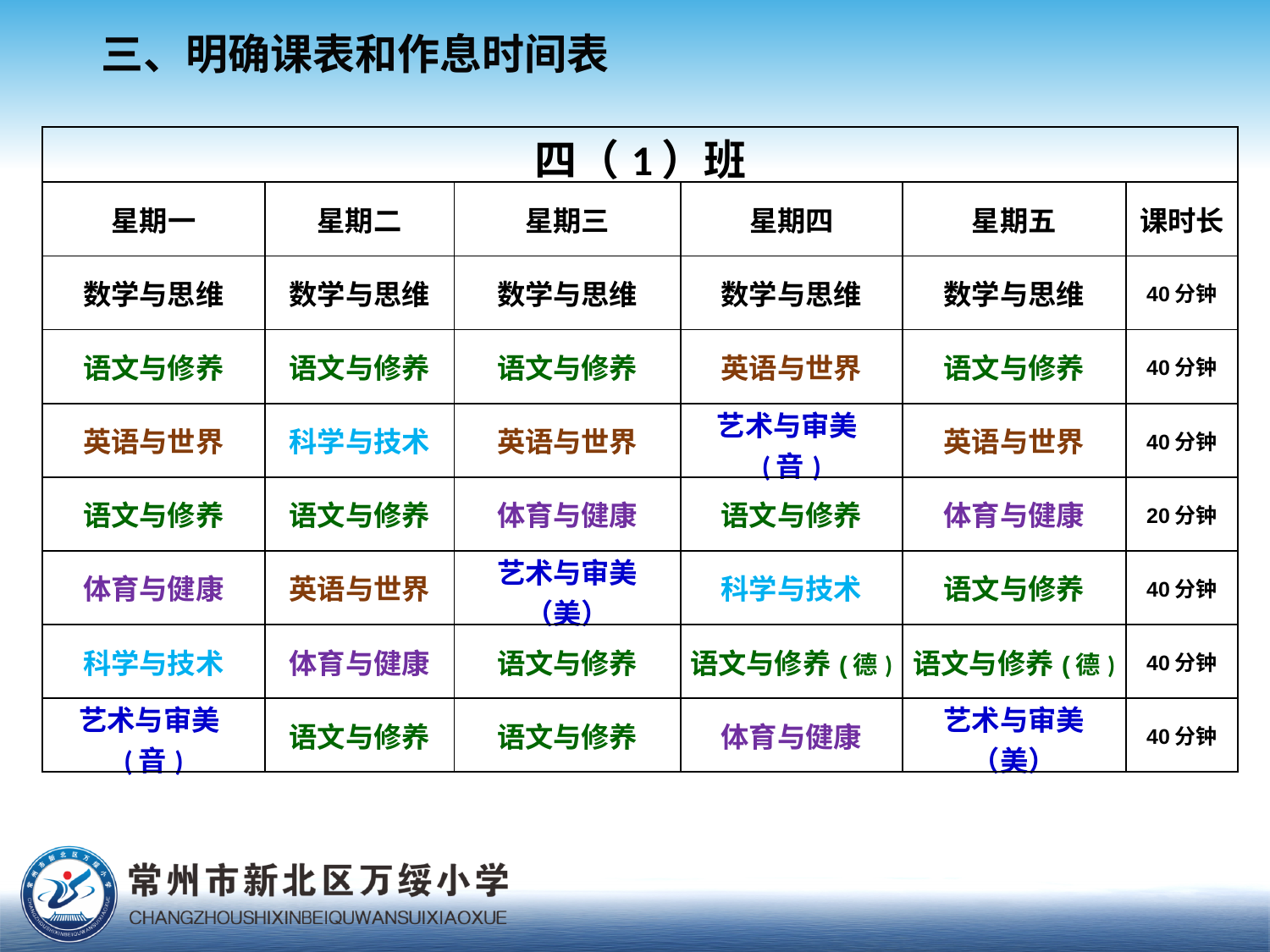

三、明确课表和作息时间表
| 四（1）班 |  |  |  |  |  |
| --- | --- | --- | --- | --- | --- |
| 星期一 | 星期二 | 星期三 | 星期四 | 星期五 | 课时长 |
| 数学与思维 | 数学与思维 | 数学与思维 | 数学与思维 | 数学与思维 | 40分钟 |
| 语文与修养 | 语文与修养 | 语文与修养 | 英语与世界 | 语文与修养 | 40分钟 |
| 英语与世界 | 科学与技术 | 英语与世界 | 艺术与审美(音) | 英语与世界 | 40分钟 |
| 语文与修养 | 语文与修养 | 体育与健康 | 语文与修养 | 体育与健康 | 20分钟 |
| 体育与健康 | 英语与世界 | 艺术与审美（美） | 科学与技术 | 语文与修养 | 40分钟 |
| 科学与技术 | 体育与健康 | 语文与修养 | 语文与修养(德) | 语文与修养(德) | 40分钟 |
| 艺术与审美(音) | 语文与修养 | 语文与修养 | 体育与健康 | 艺术与审美（美） | 40分钟 |